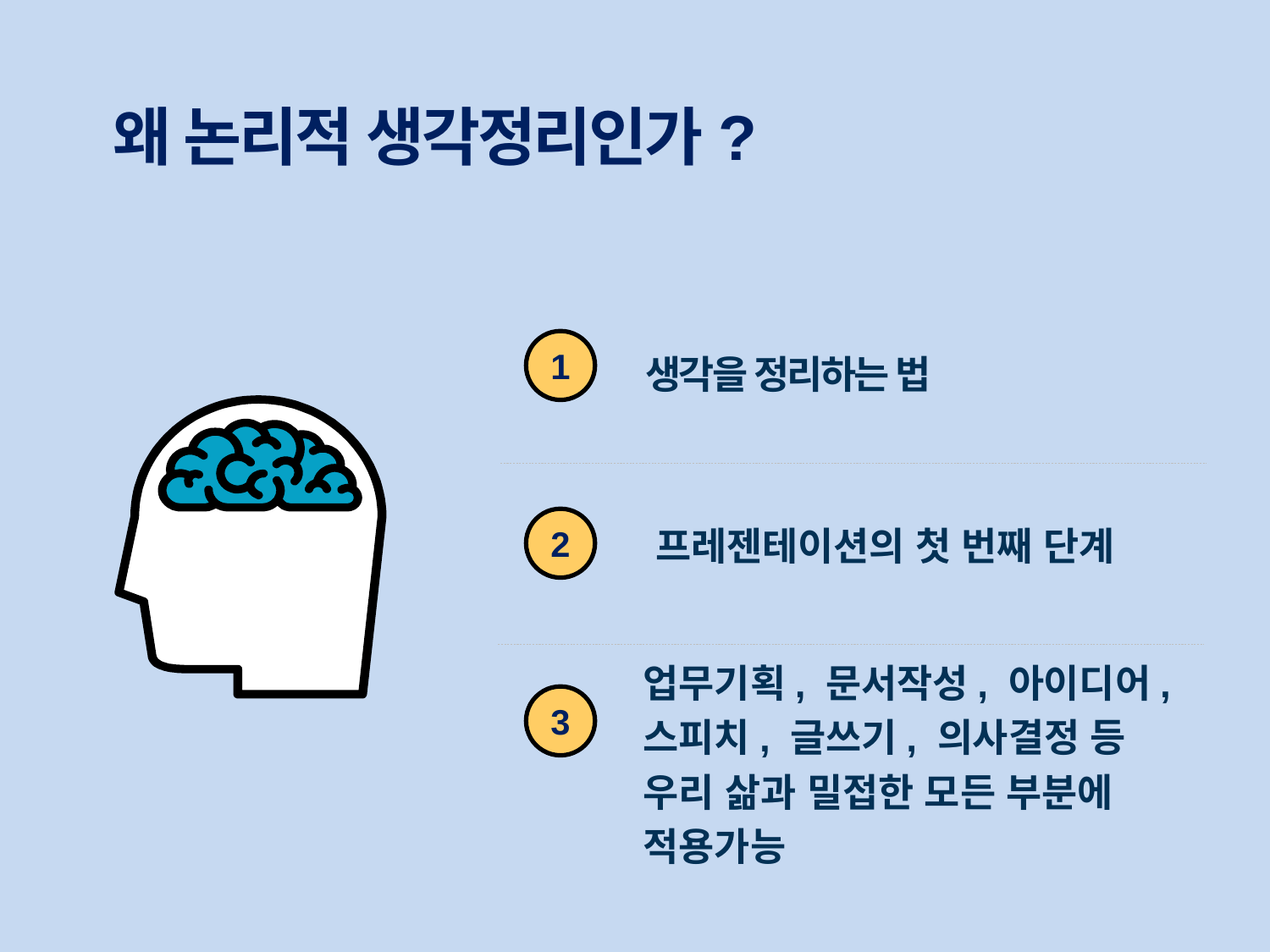

왜 논리적 생각정리인가?
1
생각을 정리하는 법

2
프레젠테이션의 첫 번째 단계
업무기획, 문서작성, 아이디어,
스피치, 글쓰기, 의사결정 등
우리 삶과 밀접한 모든 부분에
적용가능
3